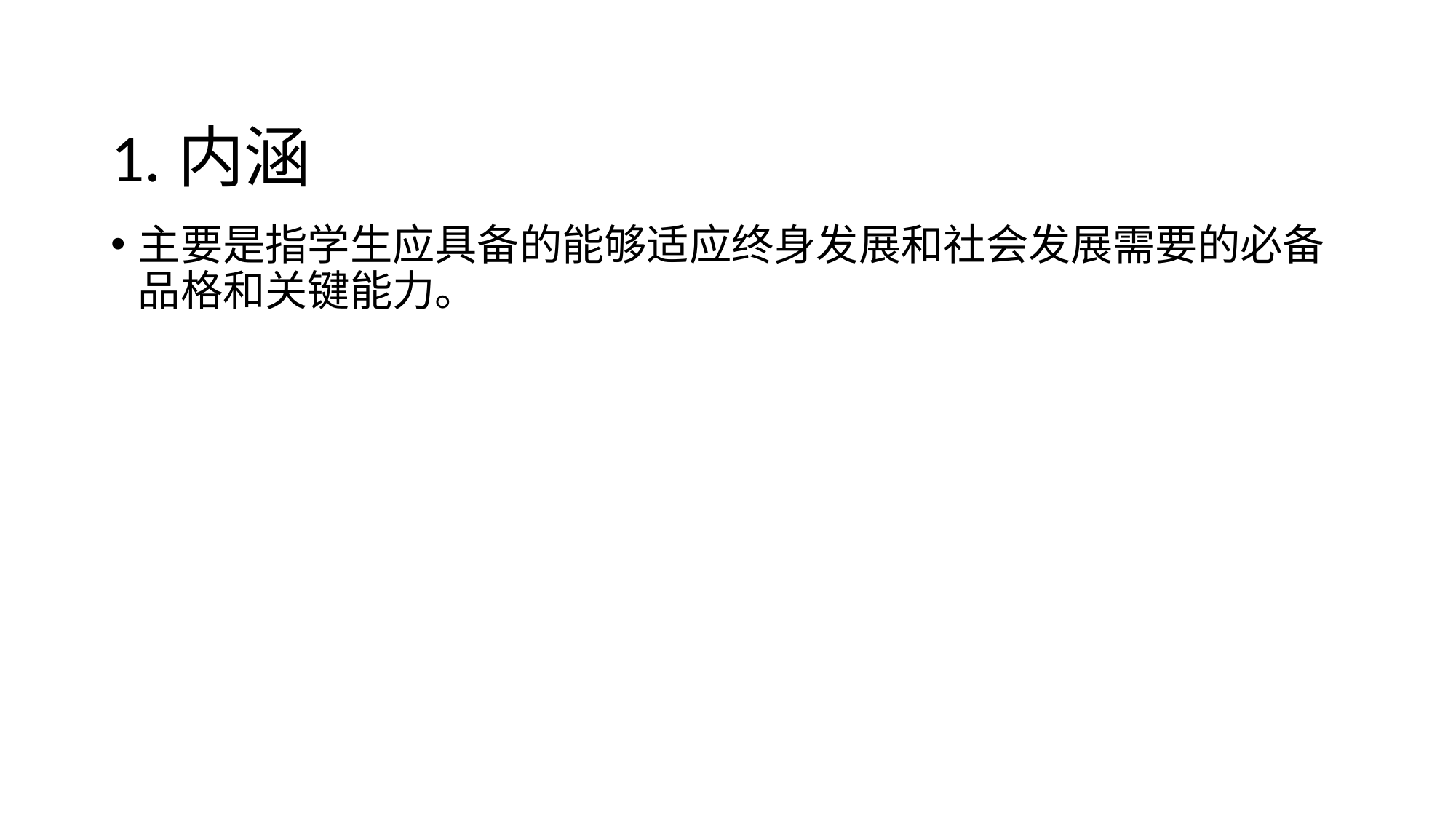

# 1.内涵
主要是指学生应具备的能够适应终身发展和社会发展需要的必备品格和关键能力。